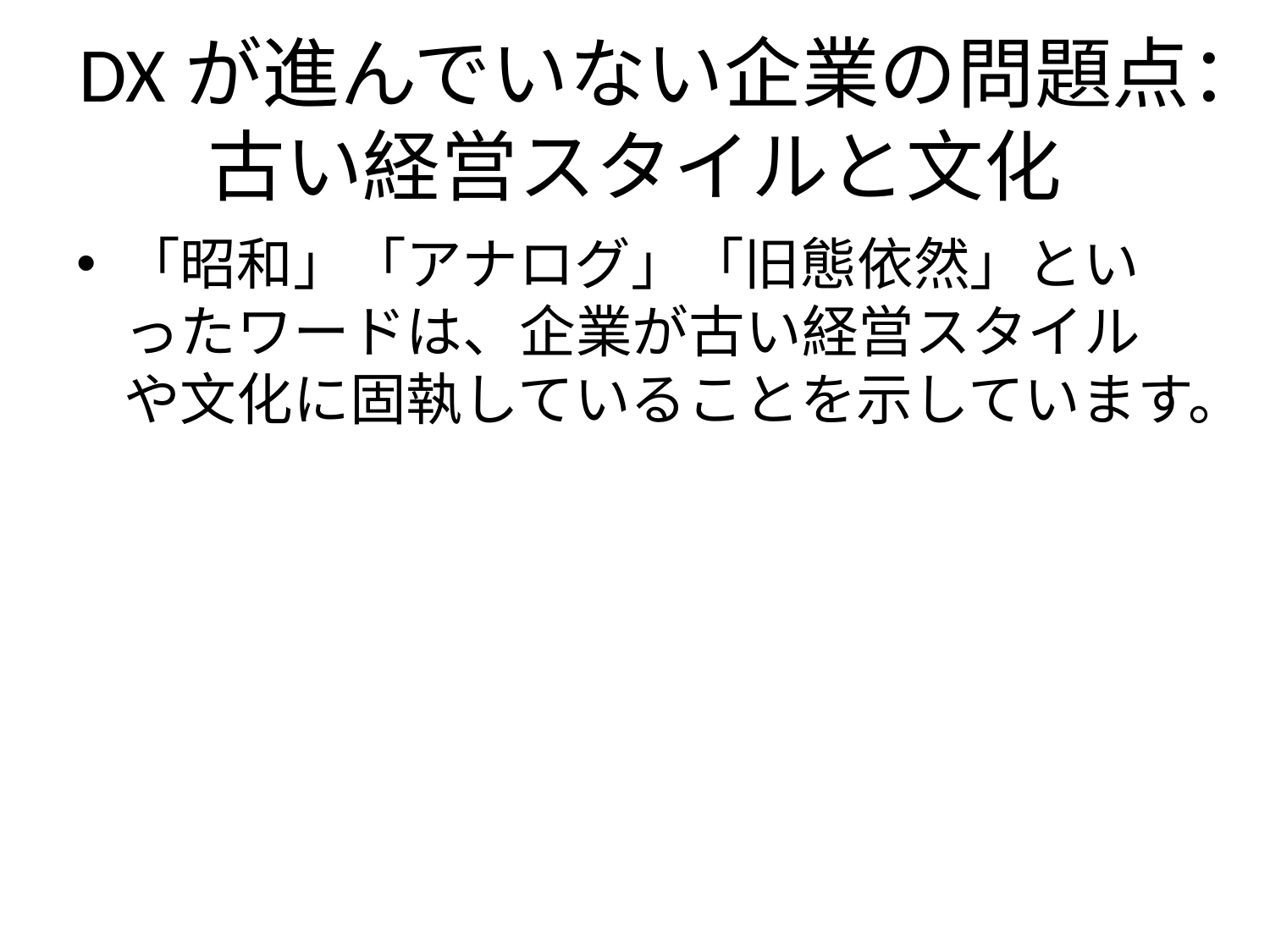

# DXが進んでいない企業の問題点：古い経営スタイルと文化
「昭和」「アナログ」「旧態依然」といったワードは、企業が古い経営スタイルや文化に固執していることを示しています。